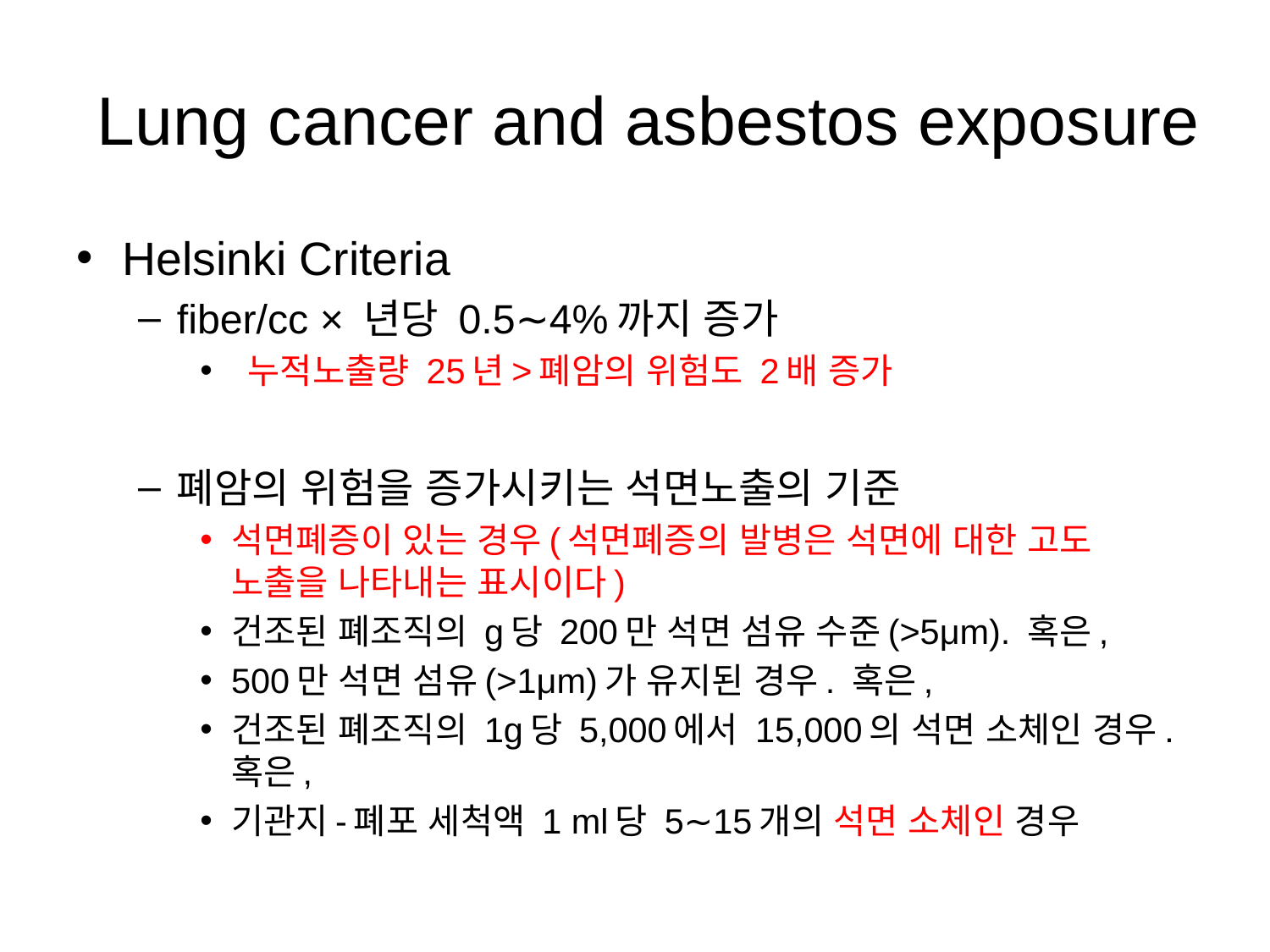

# Lung cancer and asbestos exposure
Helsinki Criteria
fiber/cc × 년당 0.5∼4%까지 증가
 누적노출량 25년>폐암의 위험도 2배 증가

폐암의 위험을 증가시키는 석면노출의 기준
석면폐증이 있는 경우(석면폐증의 발병은 석면에 대한 고도 노출을 나타내는 표시이다)
건조된 폐조직의 g당 200만 석면 섬유 수준(>5μm). 혹은,
500만 석면 섬유(>1μm)가 유지된 경우. 혹은,
건조된 폐조직의 1g당 5,000에서 15,000의 석면 소체인 경우. 혹은,
기관지-폐포 세척액 1 ml당 5∼15개의 석면 소체인 경우